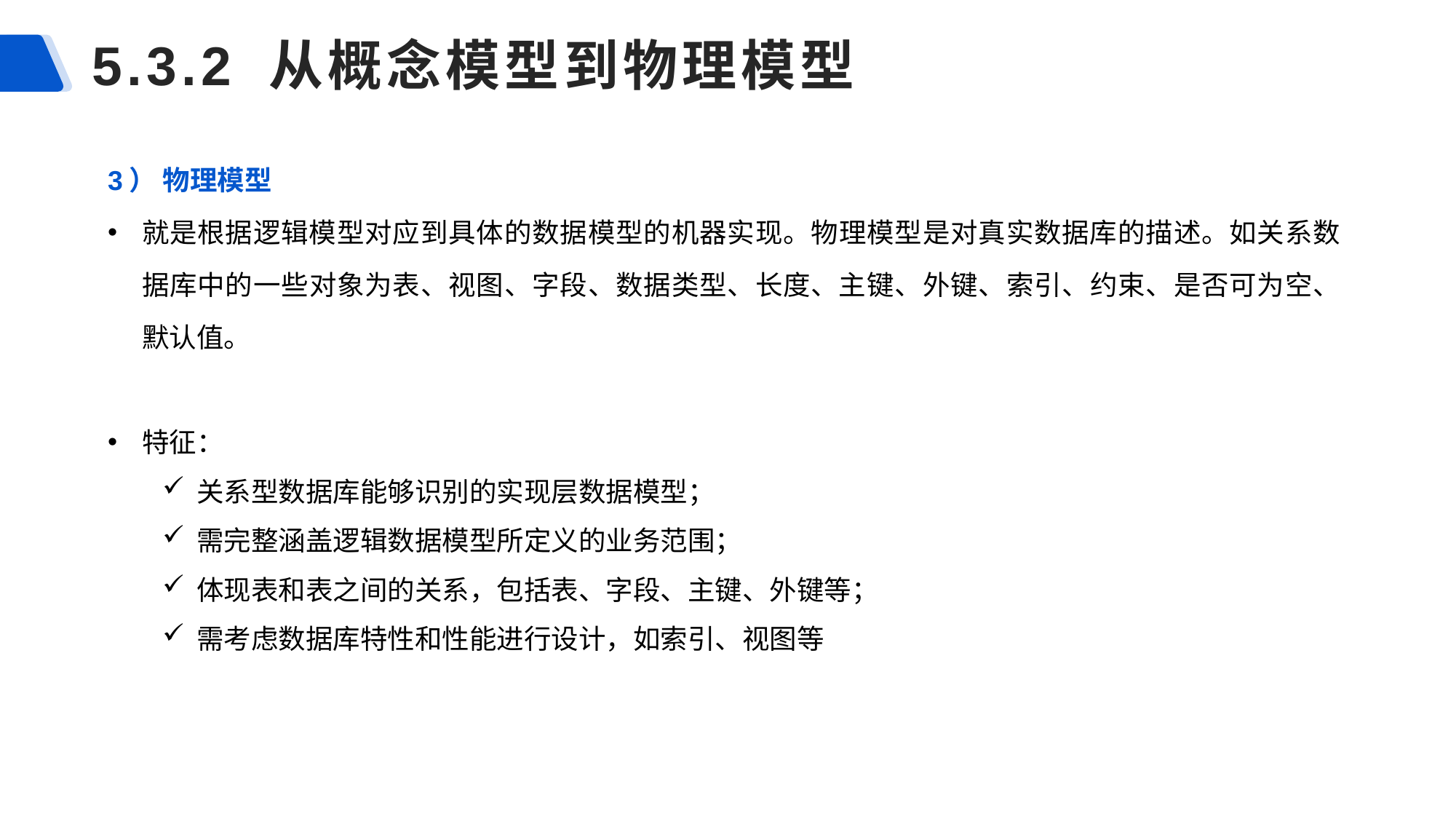

# 5.3.2 从概念模型到物理模型
3） 物理模型
就是根据逻辑模型对应到具体的数据模型的机器实现。物理模型是对真实数据库的描述。如关系数据库中的一些对象为表、视图、字段、数据类型、长度、主键、外键、索引、约束、是否可为空、默认值。

特征：
关系型数据库能够识别的实现层数据模型；
需完整涵盖逻辑数据模型所定义的业务范围；
体现表和表之间的关系，包括表、字段、主键、外键等；
需考虑数据库特性和性能进行设计，如索引、视图等